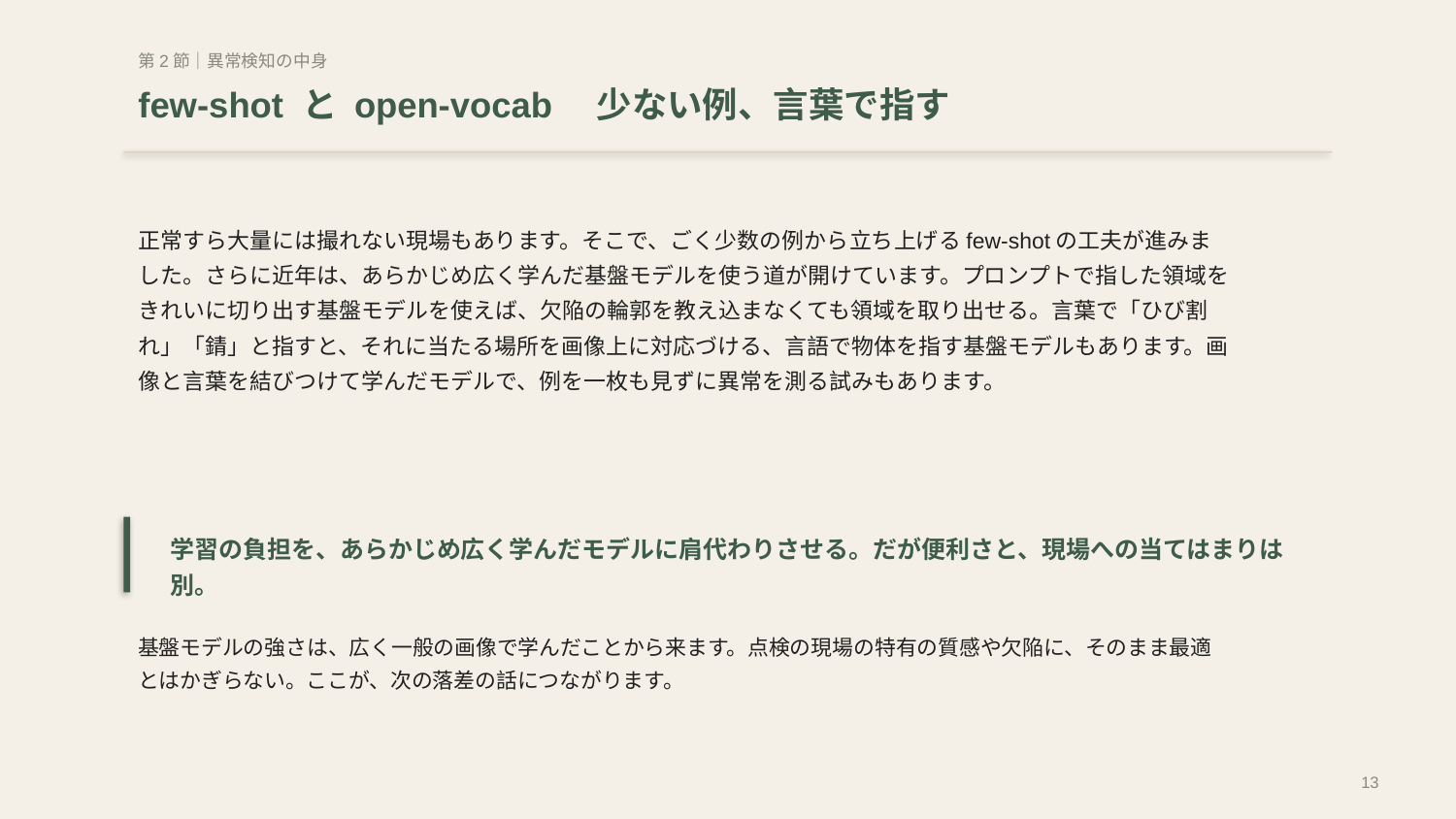

第2節｜異常検知の中身
few-shot と open-vocab　少ない例、言葉で指す

正常すら大量には撮れない現場もあります。そこで、ごく少数の例から立ち上げるfew-shotの工夫が進みました。さらに近年は、あらかじめ広く学んだ基盤モデルを使う道が開けています。プロンプトで指した領域をきれいに切り出す基盤モデルを使えば、欠陥の輪郭を教え込まなくても領域を取り出せる。言葉で「ひび割れ」「錆」と指すと、それに当たる場所を画像上に対応づける、言語で物体を指す基盤モデルもあります。画像と言葉を結びつけて学んだモデルで、例を一枚も見ずに異常を測る試みもあります。

学習の負担を、あらかじめ広く学んだモデルに肩代わりさせる。だが便利さと、現場への当てはまりは別。
基盤モデルの強さは、広く一般の画像で学んだことから来ます。点検の現場の特有の質感や欠陥に、そのまま最適とはかぎらない。ここが、次の落差の話につながります。
13